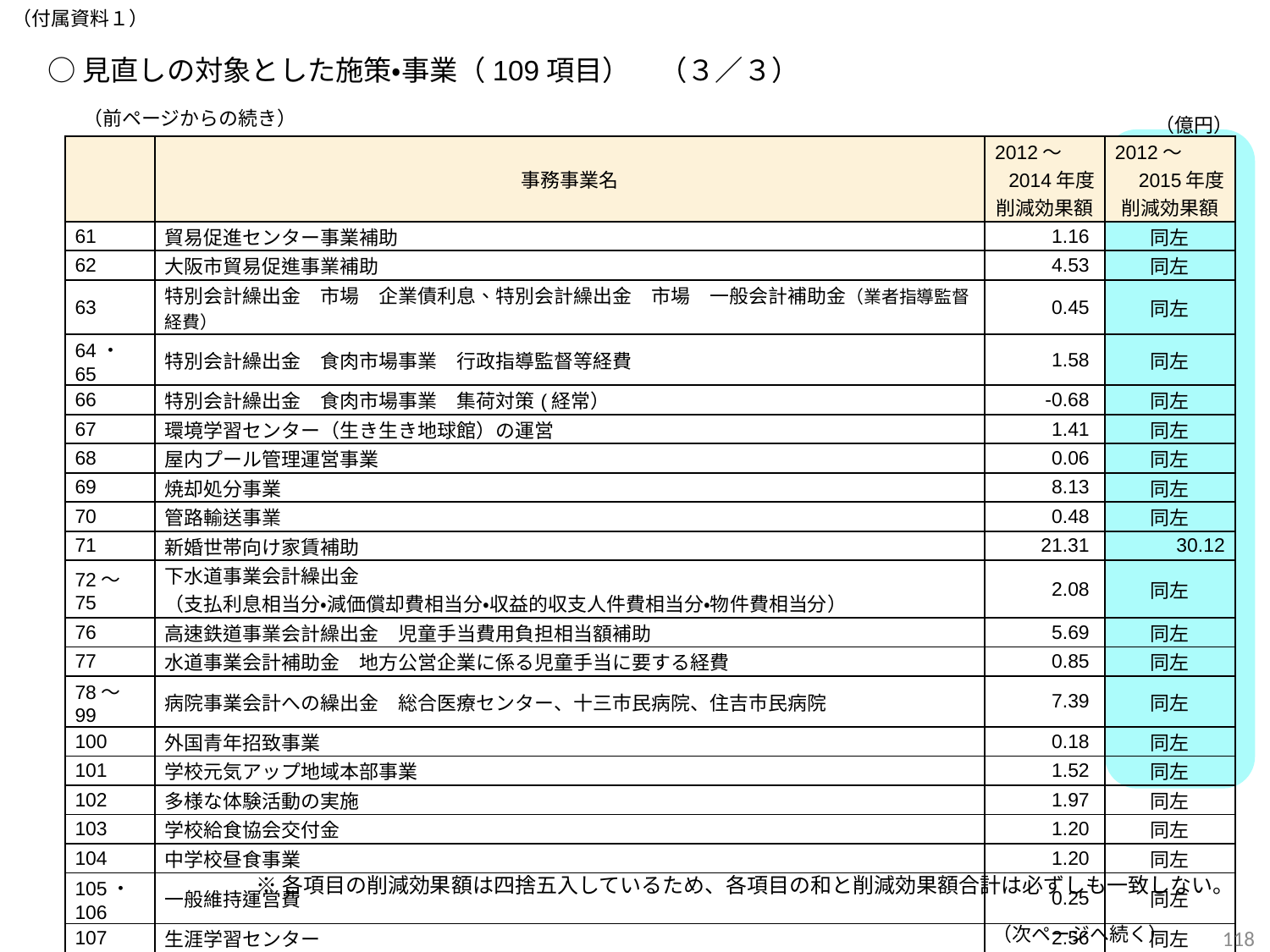

（付属資料１）
○見直しの対象とした施策・事業（109項目）　（３／３）
（前ページからの続き）
（億円）

|  | 事務事業名 | 2012～ 2014年度 削減効果額 | 2012～ 2015年度 削減効果額 |
| --- | --- | --- | --- |
| 61 | 貿易促進センター事業補助 | 1.16 | 同左 |
| 62 | 大阪市貿易促進事業補助 | 4.53 | 同左 |
| 63 | 特別会計繰出金　市場　企業債利息、特別会計繰出金　市場　一般会計補助金（業者指導監督経費） | 0.45 | 同左 |
| 64・65 | 特別会計繰出金　食肉市場事業　行政指導監督等経費 | 1.58 | 同左 |
| 66 | 特別会計繰出金　食肉市場事業　集荷対策(経常） | -0.68 | 同左 |
| 67 | 環境学習センター（生き生き地球館）の運営 | 1.41 | 同左 |
| 68 | 屋内プール管理運営事業 | 0.06 | 同左 |
| 69 | 焼却処分事業 | 8.13 | 同左 |
| 70 | 管路輸送事業 | 0.48 | 同左 |
| 71 | 新婚世帯向け家賃補助 | 21.31 | 30.12 |
| 72～75 | 下水道事業会計繰出金 （支払利息相当分・減価償却費相当分・収益的収支人件費相当分・物件費相当分） | 2.08 | 同左 |
| 76 | 高速鉄道事業会計繰出金　児童手当費用負担相当額補助 | 5.69 | 同左 |
| 77 | 水道事業会計補助金　地方公営企業に係る児童手当に要する経費 | 0.85 | 同左 |
| 78～99 | 病院事業会計への繰出金　総合医療センター、十三市民病院、住吉市民病院 | 7.39 | 同左 |
| 100 | 外国青年招致事業 | 0.18 | 同左 |
| 101 | 学校元気アップ地域本部事業 | 1.52 | 同左 |
| 102 | 多様な体験活動の実施 | 1.97 | 同左 |
| 103 | 学校給食協会交付金 | 1.20 | 同左 |
| 104 | 中学校昼食事業 | 1.20 | 同左 |
| 105・106 | 一般維持運営費 | 0.25 | 同左 |
| 107 | 生涯学習センター | 2.56 | 同左 |
| 108 | 音楽団事業及び音楽堂貸し出し事業 | 0.52 | 同左 |
| 109 | 市会関係一般費（政務調査費) | 0 | 同左 |
※各項目の削減効果額は四捨五入しているため、各項目の和と削減効果額合計は必ずしも一致しない。
（次ページへ続く）
118